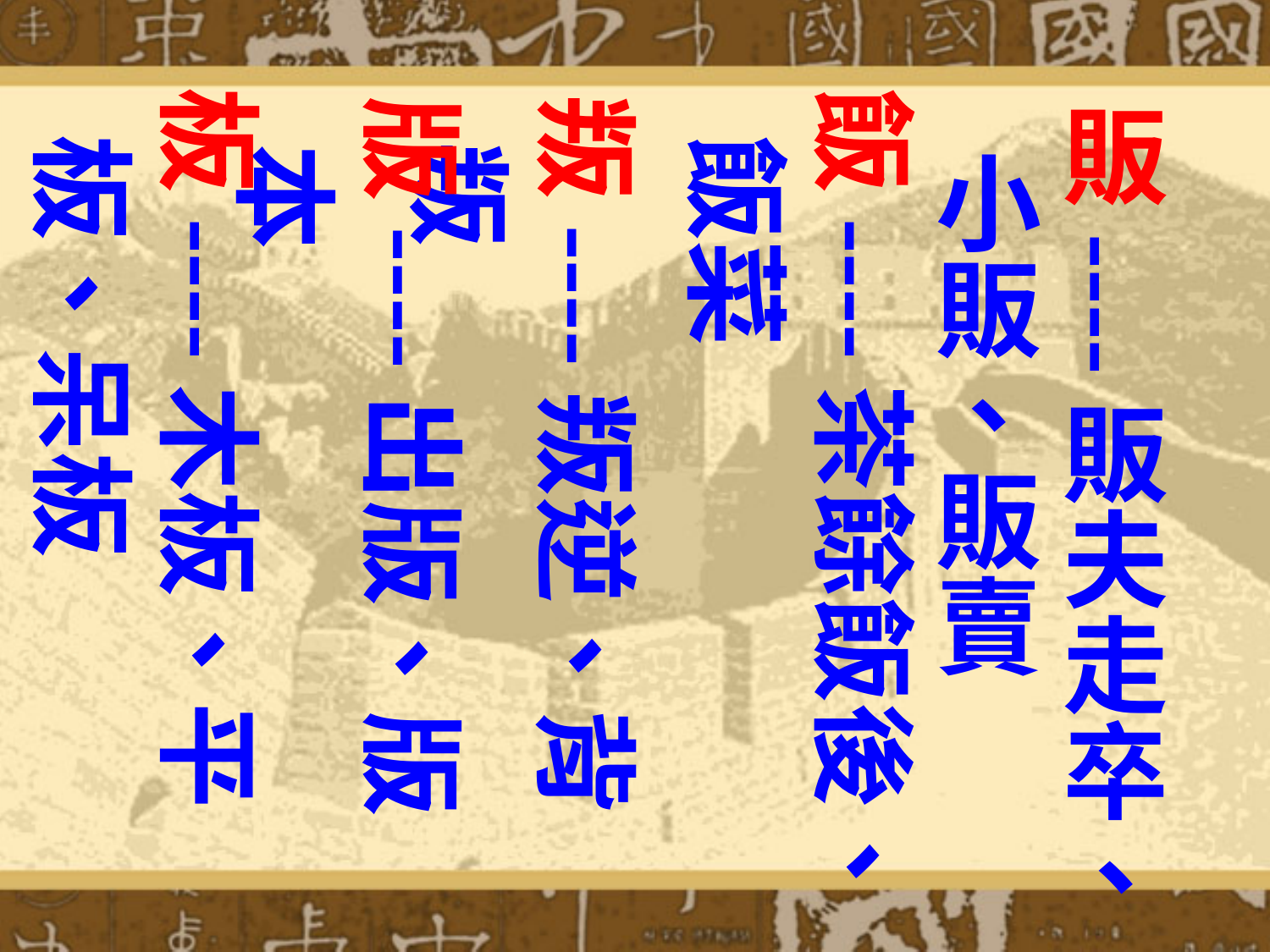

板----木板、平板、呆板
飯----茶餘飯後、飯菜
叛----叛逆、背叛
版----出版、版本
販----販夫走卒、小販、販賣